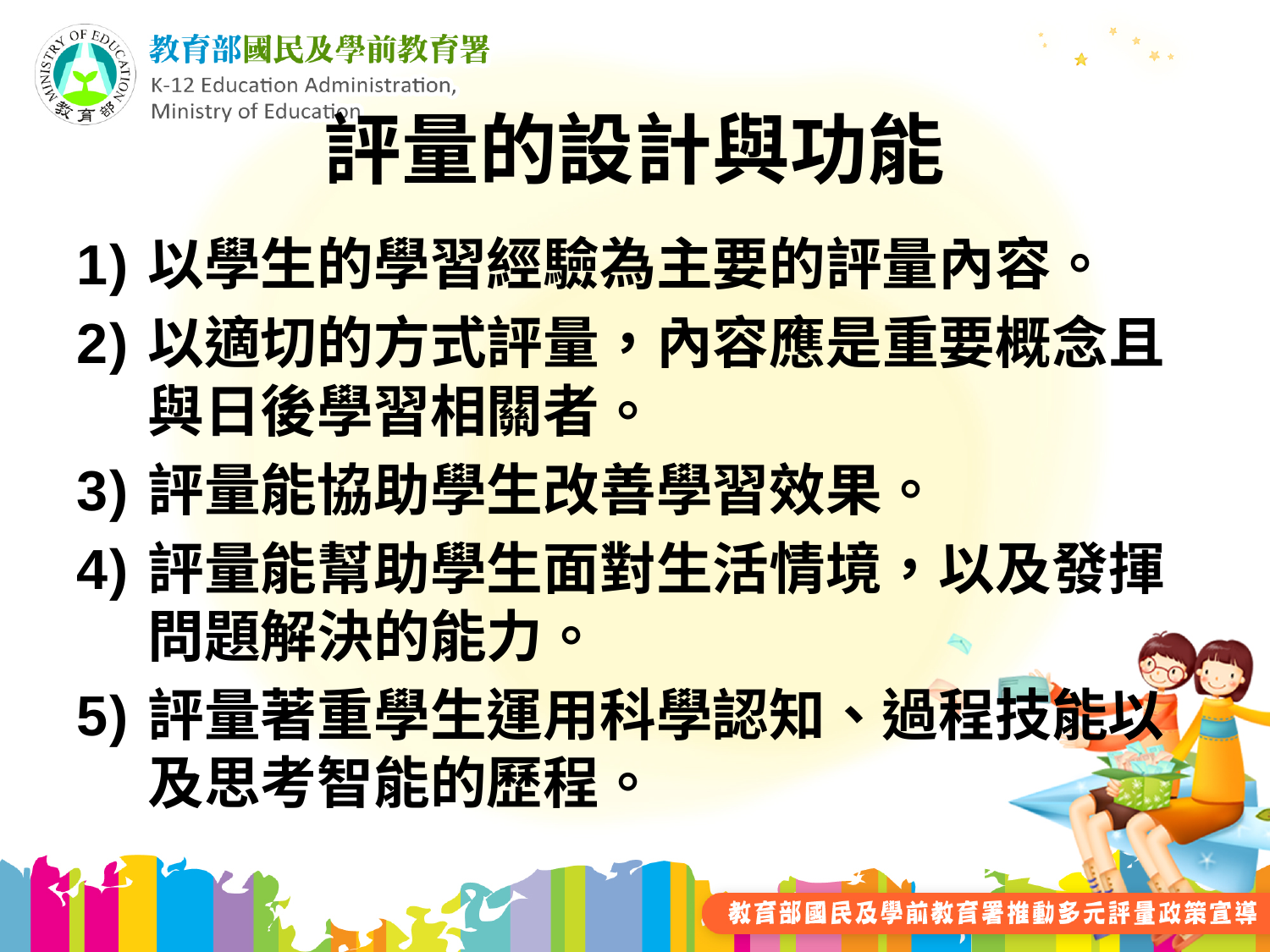

# 評量的設計與功能
以學生的學習經驗為主要的評量內容。
以適切的方式評量，內容應是重要概念且與日後學習相關者。
評量能協助學生改善學習效果。
評量能幫助學生面對生活情境，以及發揮問題解決的能力。
評量著重學生運用科學認知、過程技能以及思考智能的歷程。